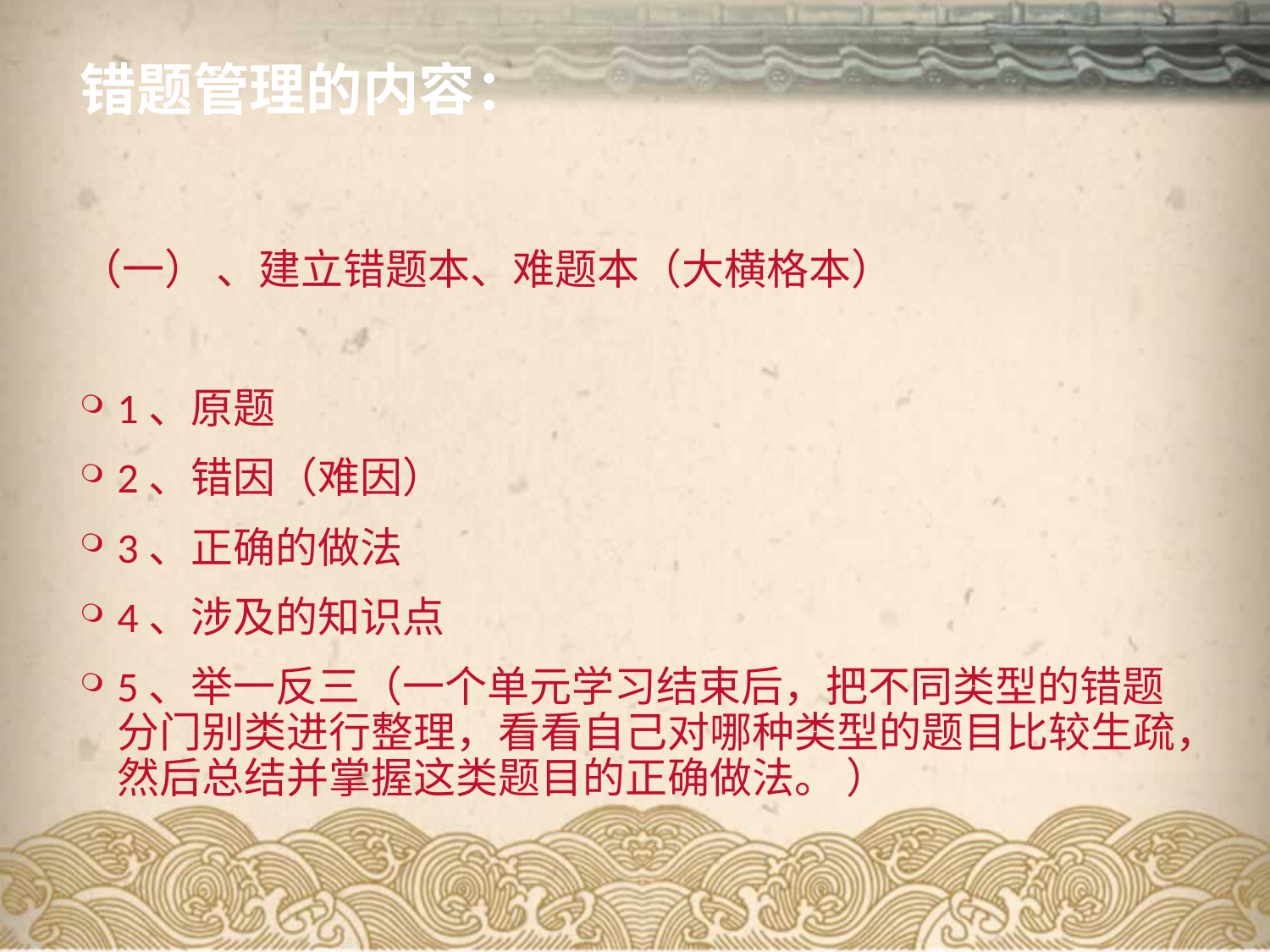

# 错题管理的内容：

（一） 、建立错题本、难题本（大横格本）

1、原题
2、错因（难因）
3、正确的做法
4、涉及的知识点
5、举一反三（一个单元学习结束后，把不同类型的错题分门别类进行整理，看看自己对哪种类型的题目比较生疏，然后总结并掌握这类题目的正确做法。 ）